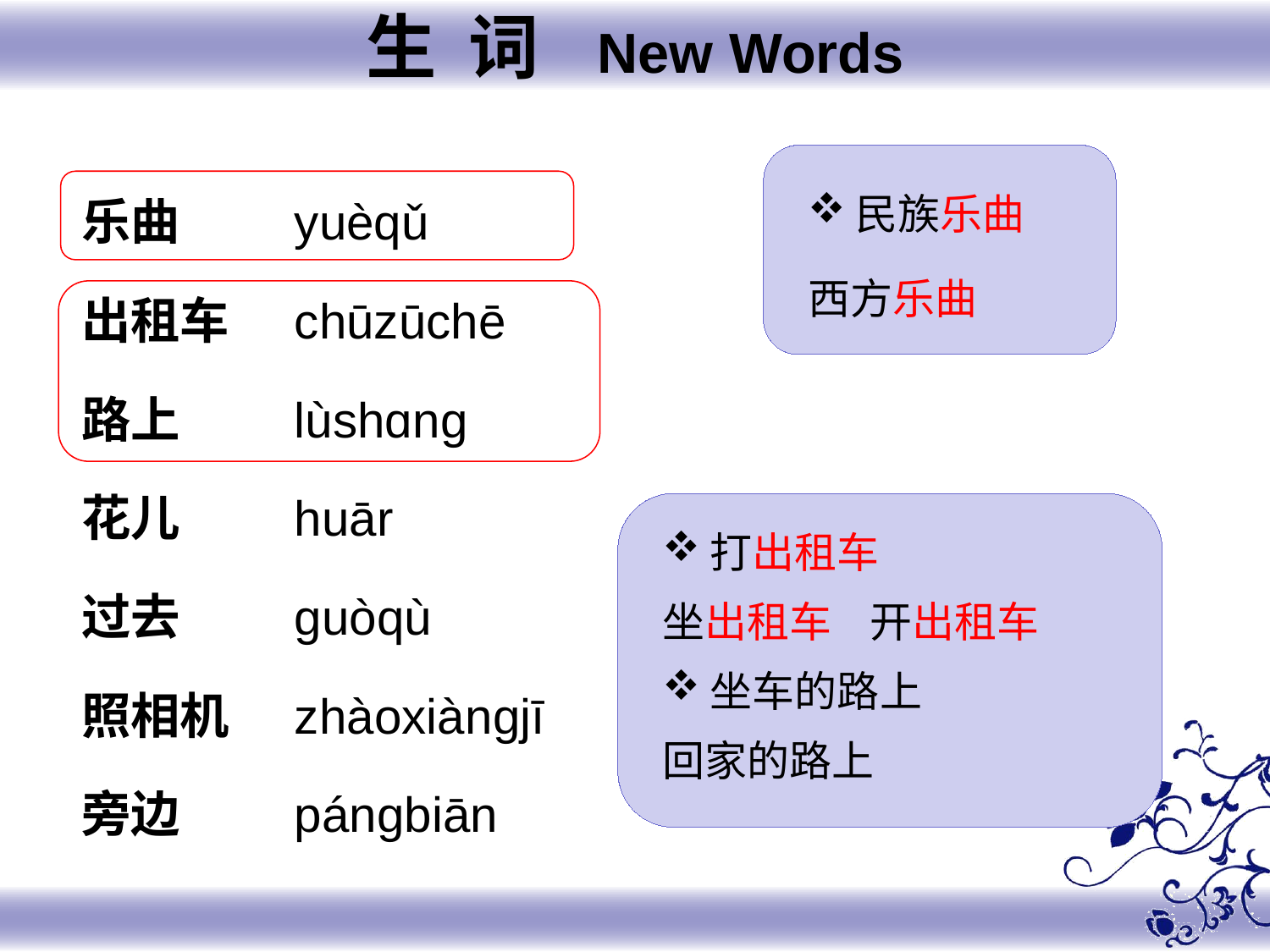

生  词   New Words

yuèqǔ
chūzūchē
lùshɑnɡ
huār
ɡuòqù
zhàoxiànɡjī
pánɡbiān
乐曲
出租车
路上
花儿
过去
照相机
旁边

民族乐曲
西方乐曲

打出租车
坐出租车    开出租车
坐车的路上
回家的路上